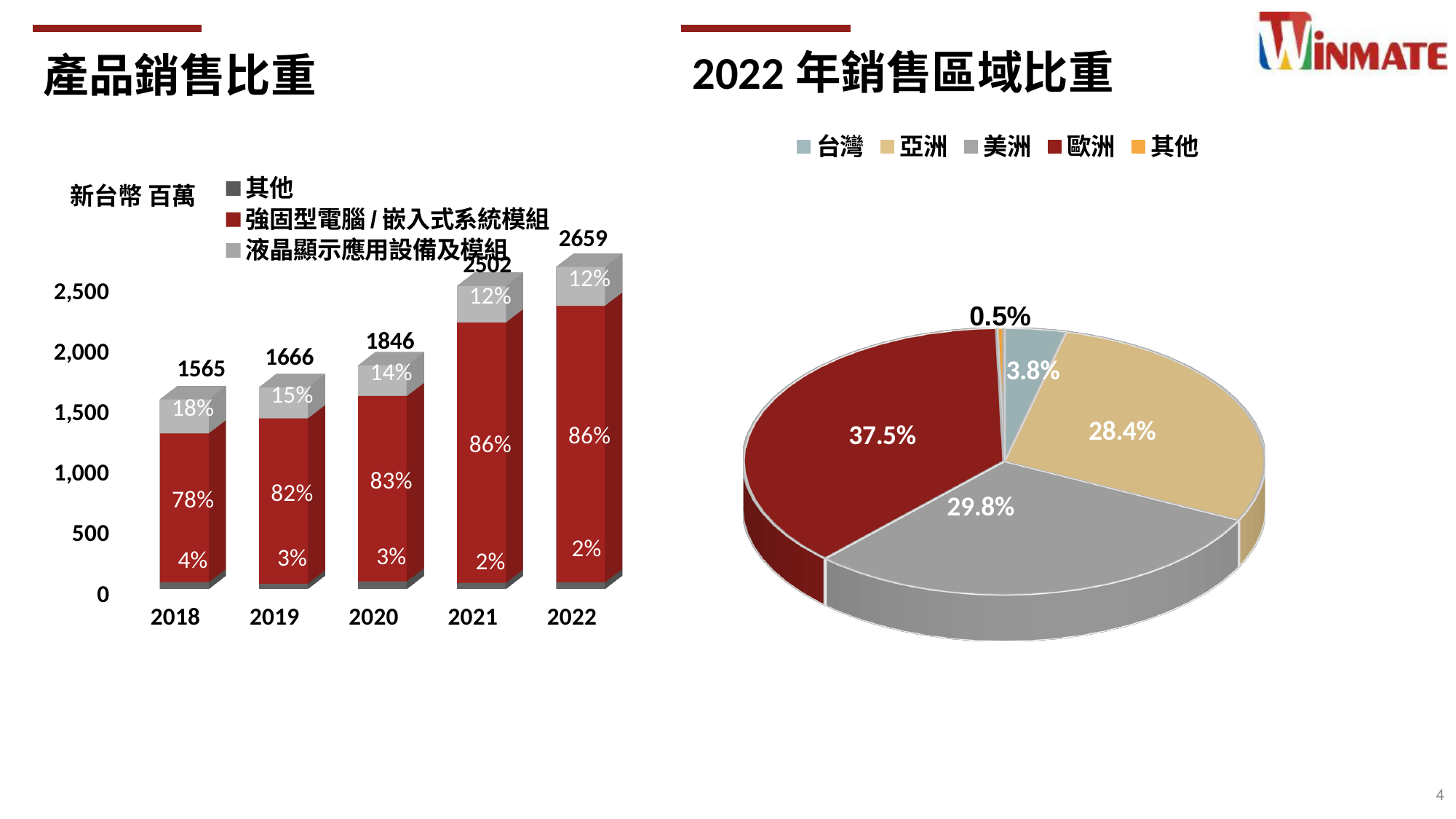

# 產品銷售比重
2022年銷售區域比重

[unsupported chart]

[unsupported chart]

新台幣 百萬
2659
2502
1846
1666
1565
ˋˋ44444444444444444444n4
44
4